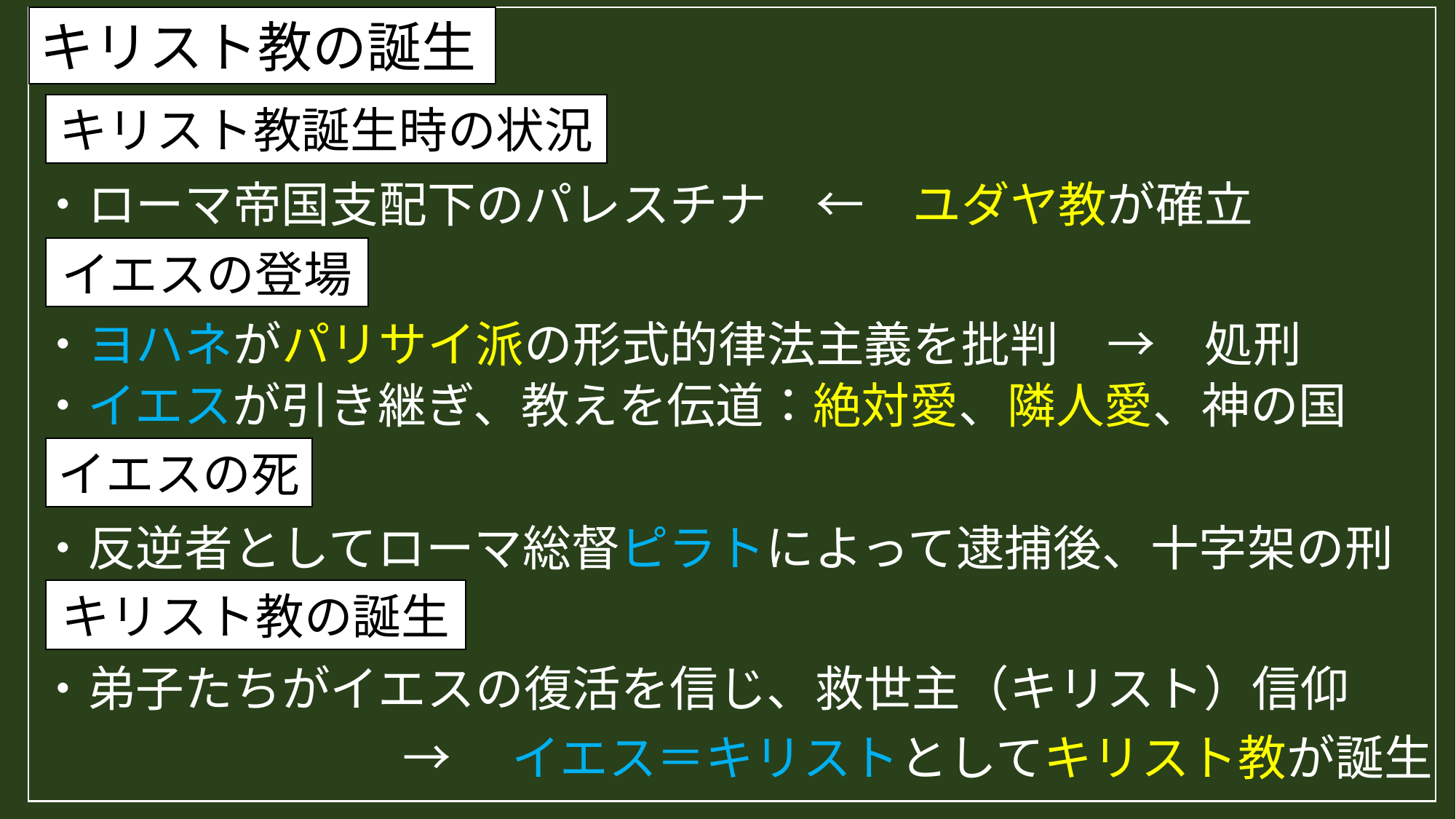

キリスト教の誕生
キリスト教誕生時の状況
・ローマ帝国支配下のパレスチナ　←　ユダヤ教が確立
イエスの登場
・ヨハネがパリサイ派の形式的律法主義を批判　→　処刑
・イエスが引き継ぎ、教えを伝道：絶対愛、隣人愛、神の国
イエスの死
・反逆者としてローマ総督ピラトによって逮捕後、十字架の刑
キリスト教の誕生
・弟子たちがイエスの復活を信じ、救世主（キリスト）信仰
→　イエス＝キリストとしてキリスト教が誕生